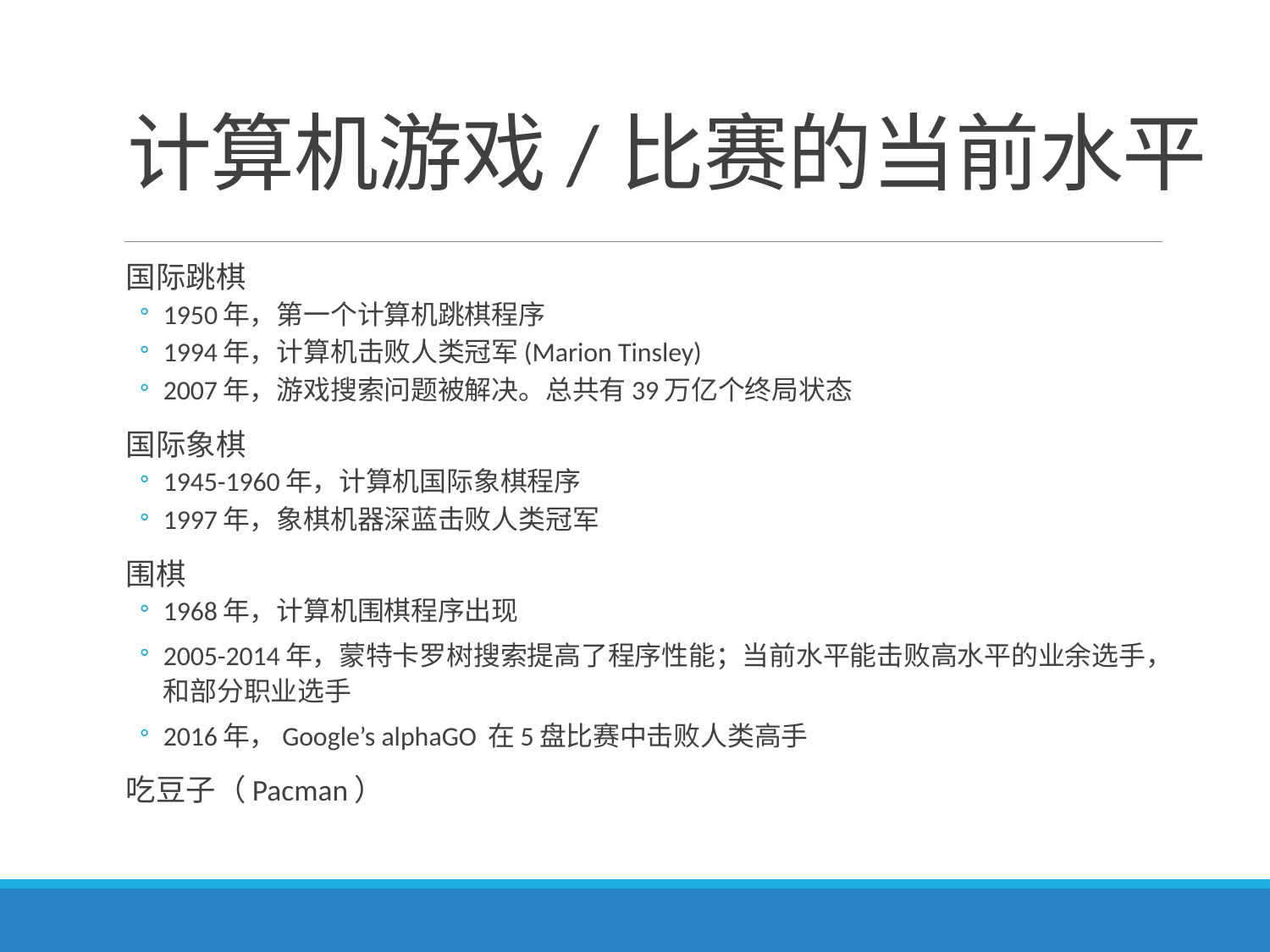

# 计算机游戏/比赛的当前水平
国际跳棋
1950年，第一个计算机跳棋程序
1994年，计算机击败人类冠军(Marion Tinsley)
2007年，游戏搜索问题被解决。总共有39万亿个终局状态
国际象棋
1945-1960年，计算机国际象棋程序
1997年，象棋机器深蓝击败人类冠军
围棋
1968年，计算机围棋程序出现
2005-2014年，蒙特卡罗树搜索提高了程序性能；当前水平能击败高水平的业余选手，和部分职业选手
2016年，Google’s alphaGO 在5盘比赛中击败人类高手
吃豆子（Pacman）